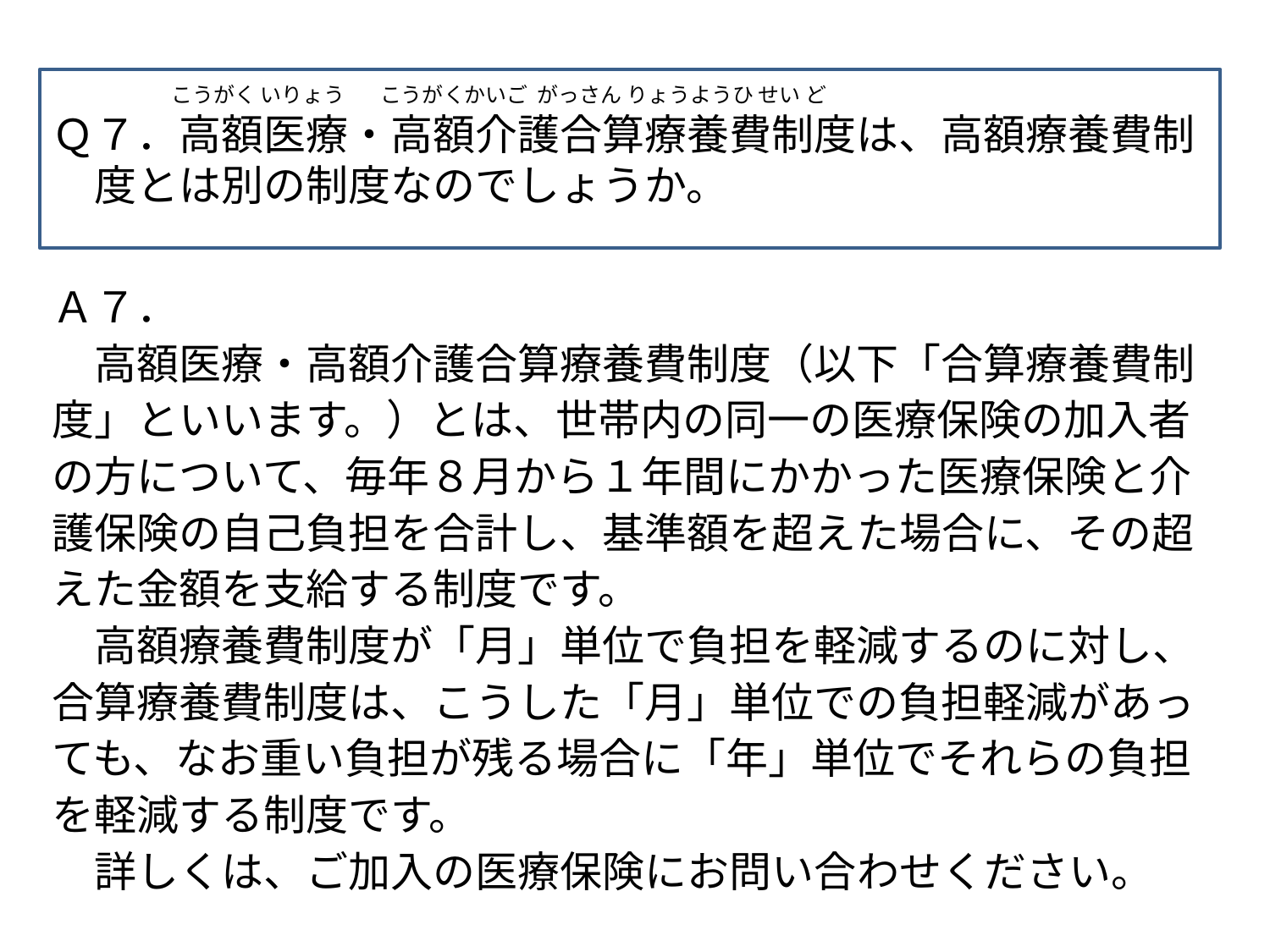

Ｑ７．高額医療・高額介護合算療養費制度は、高額療養費制
　度とは別の制度なのでしょうか。
こうがく いりょう 　  こうがくかいご  がっさん りょうようひ せい ど
Ａ７．
　高額医療・高額介護合算療養費制度（以下「合算療養費制度」といいます。）とは、世帯内の同一の医療保険の加入者の方について、毎年８月から１年間にかかった医療保険と介護保険の自己負担を合計し、基準額を超えた場合に、その超えた金額を支給する制度です。
　高額療養費制度が「月」単位で負担を軽減するのに対し、合算療養費制度は、こうした「月」単位での負担軽減があっても、なお重い負担が残る場合に「年」単位でそれらの負担を軽減する制度です。
　詳しくは、ご加入の医療保険にお問い合わせください。